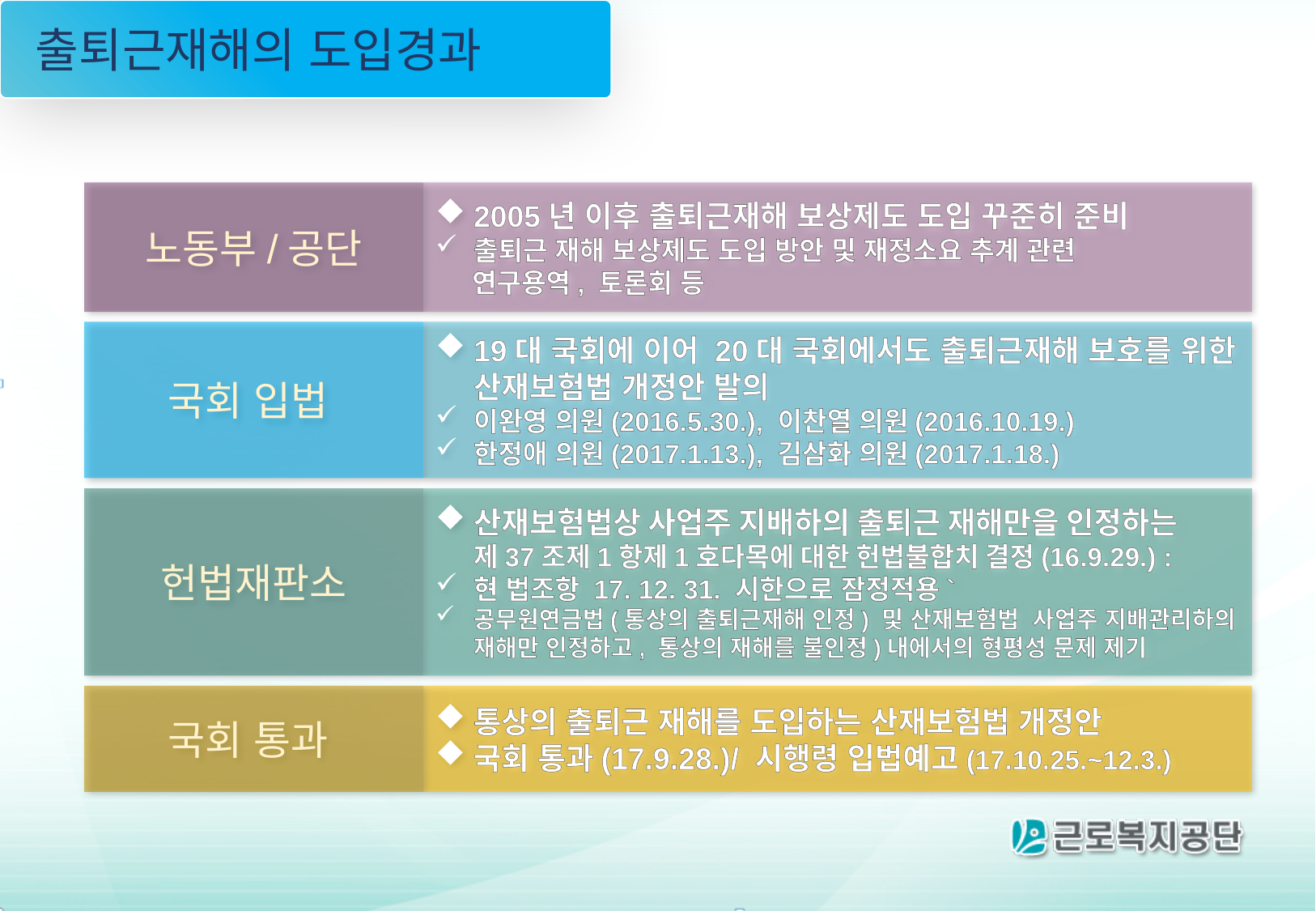

출퇴근재해의 도입경과
노동부/공단
2005년 이후 출퇴근재해 보상제도 도입 꾸준히 준비
출퇴근 재해 보상제도 도입 방안 및 재정소요 추계 관련
    연구용역, 토론회 등
국회 입법
19대 국회에 이어 20대 국회에서도 출퇴근재해 보호를 위한 산재보험법 개정안 발의
이완영 의원(2016.5.30.), 이찬열 의원(2016.10.19.)
한정애 의원(2017.1.13.), 김삼화 의원(2017.1.18.)
헌법재판소
산재보험법상 사업주 지배하의 출퇴근 재해만을 인정하는      제37조제1항제1호다목에 대한 헌법불합치 결정(16.9.29.) :
현 법조항 17. 12. 31. 시한으로 잠정적용`
공무원연금법(통상의 출퇴근재해 인정) 및 산재보험법  사업주 지배관리하의 재해만 인정하고, 통상의 재해를 불인정)내에서의 형평성 문제 제기
국회 통과
통상의 출퇴근 재해를 도입하는 산재보험법 개정안
국회 통과(17.9.28.)/ 시행령 입법예고(17.10.25.~12.3.)